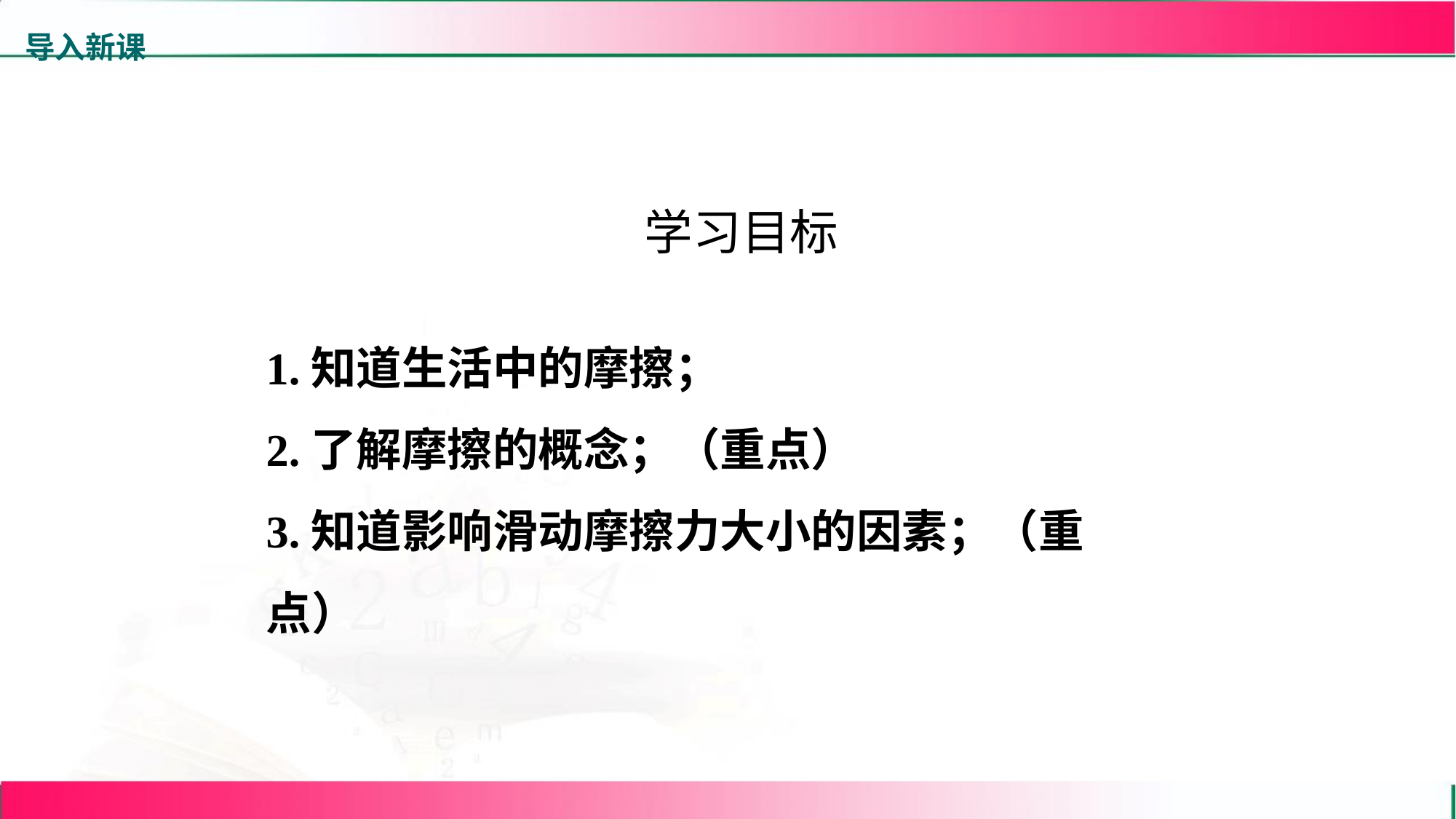

导入新课
学习目标
1.知道生活中的摩擦；
2.了解摩擦的概念；（重点）
3.知道影响滑动摩擦力大小的因素；（重点）